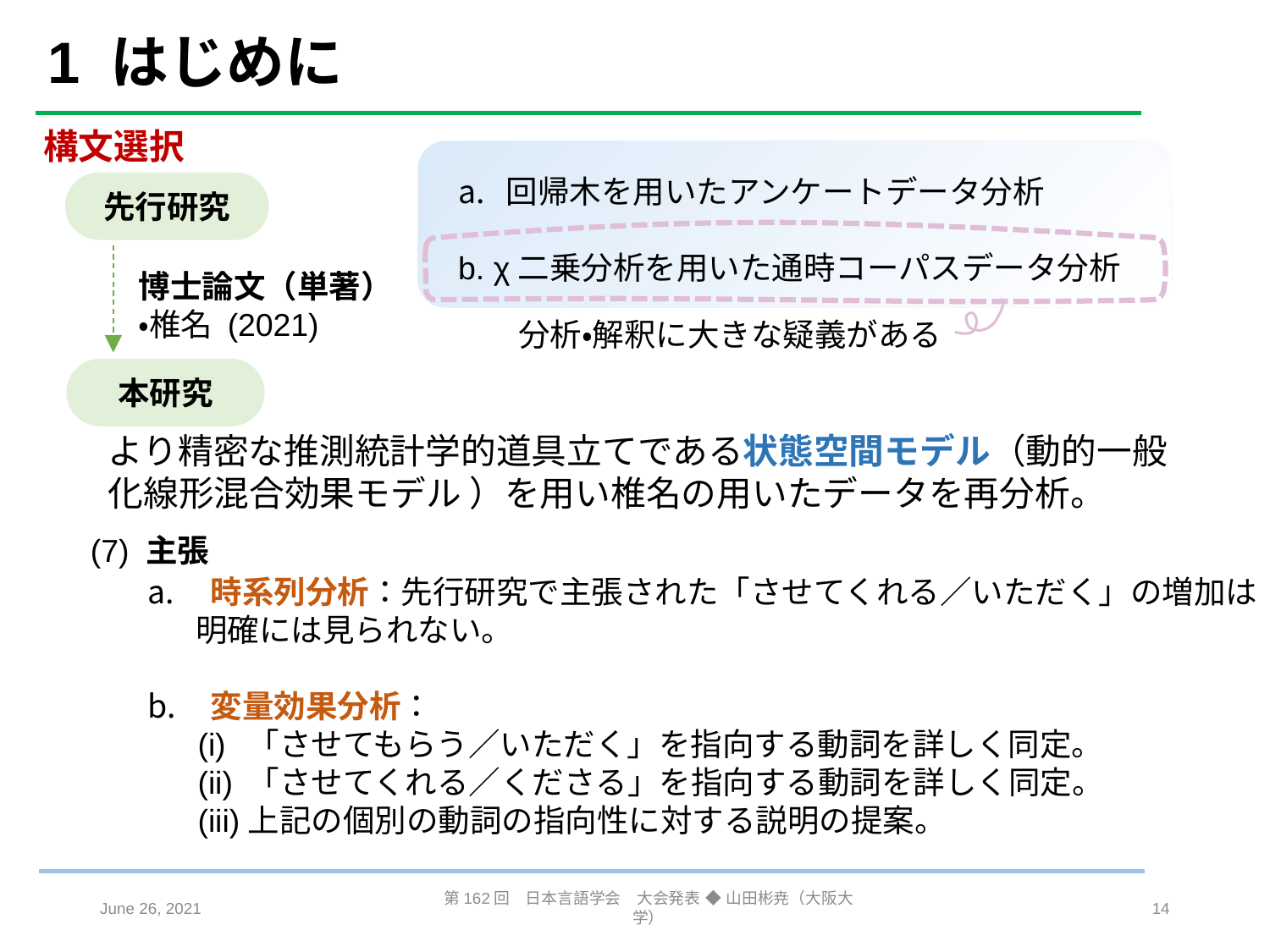

# 1 はじめに
構文選択

回帰木を用いたアンケートデータ分析

b. χ二乗分析を用いた通時コーパスデータ分析
先行研究

博士論文（単著）
・椎名 (2021)

　分析・解釈に大きな疑義がある
本研究
より精密な推測統計学的道具立てである状態空間モデル（動的一般化線形混合効果モデル ）を用い椎名の用いたデータを再分析。
(7) 主張
 時系列分析：先行研究で主張された「させてくれる／いただく」の増加は明確には見られない。
 変量効果分析：
	(i)	「させてもらう／いただく」を指向する動詞を詳しく同定。
	(ii)	「させてくれる／くださる」を指向する動詞を詳しく同定。
	(iii)	上記の個別の動詞の指向性に対する説明の提案。
June 26, 2021
第162回　日本言語学会　大会発表 ◆ 山田彬尭（大阪大学）
14